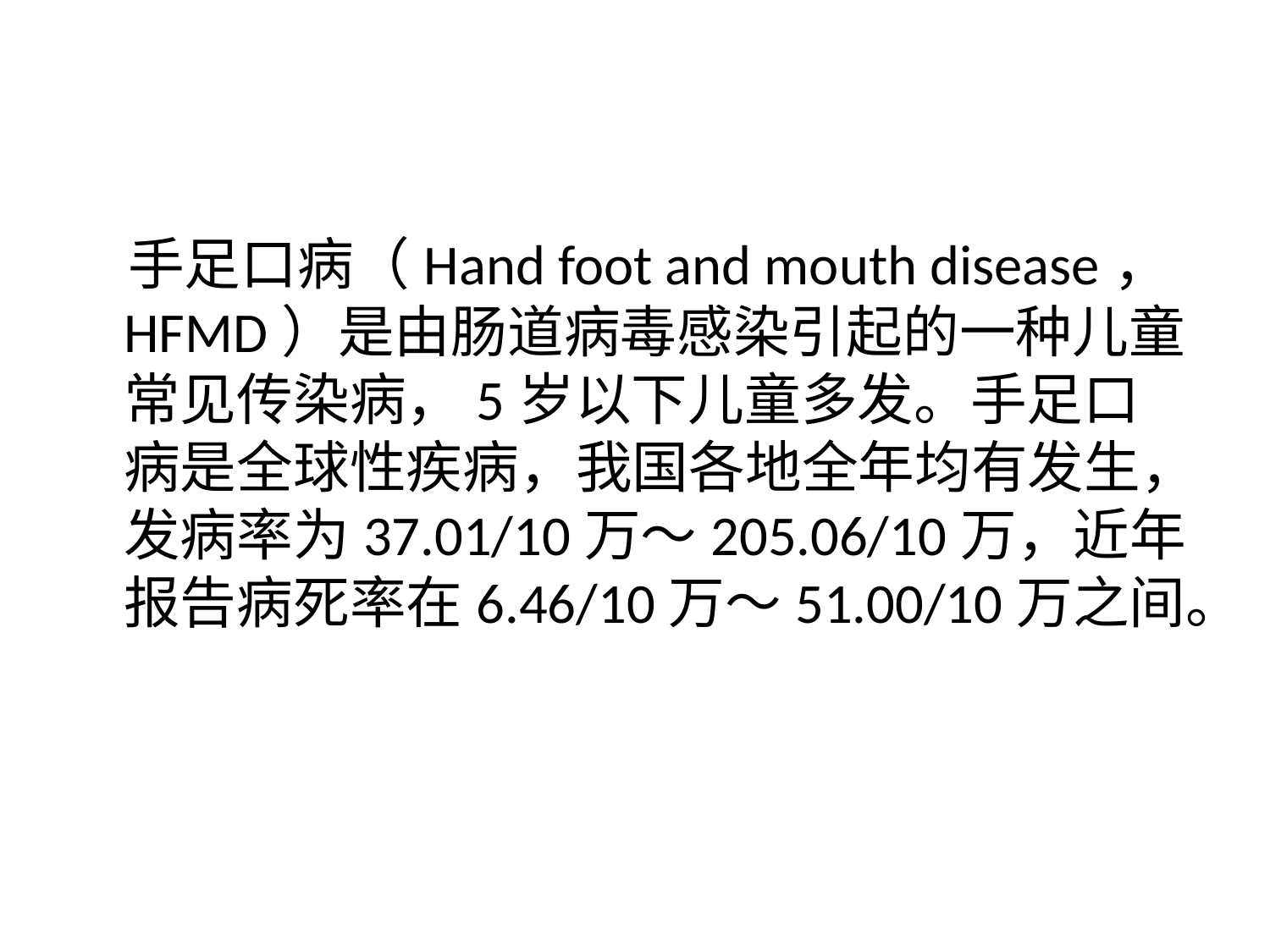

手足口病（Hand foot and mouth disease，HFMD）是由肠道病毒感染引起的一种儿童常见传染病，5岁以下儿童多发。手足口病是全球性疾病，我国各地全年均有发生，发病率为37.01/10万～205.06/10万，近年报告病死率在6.46/10万～51.00/10万之间。